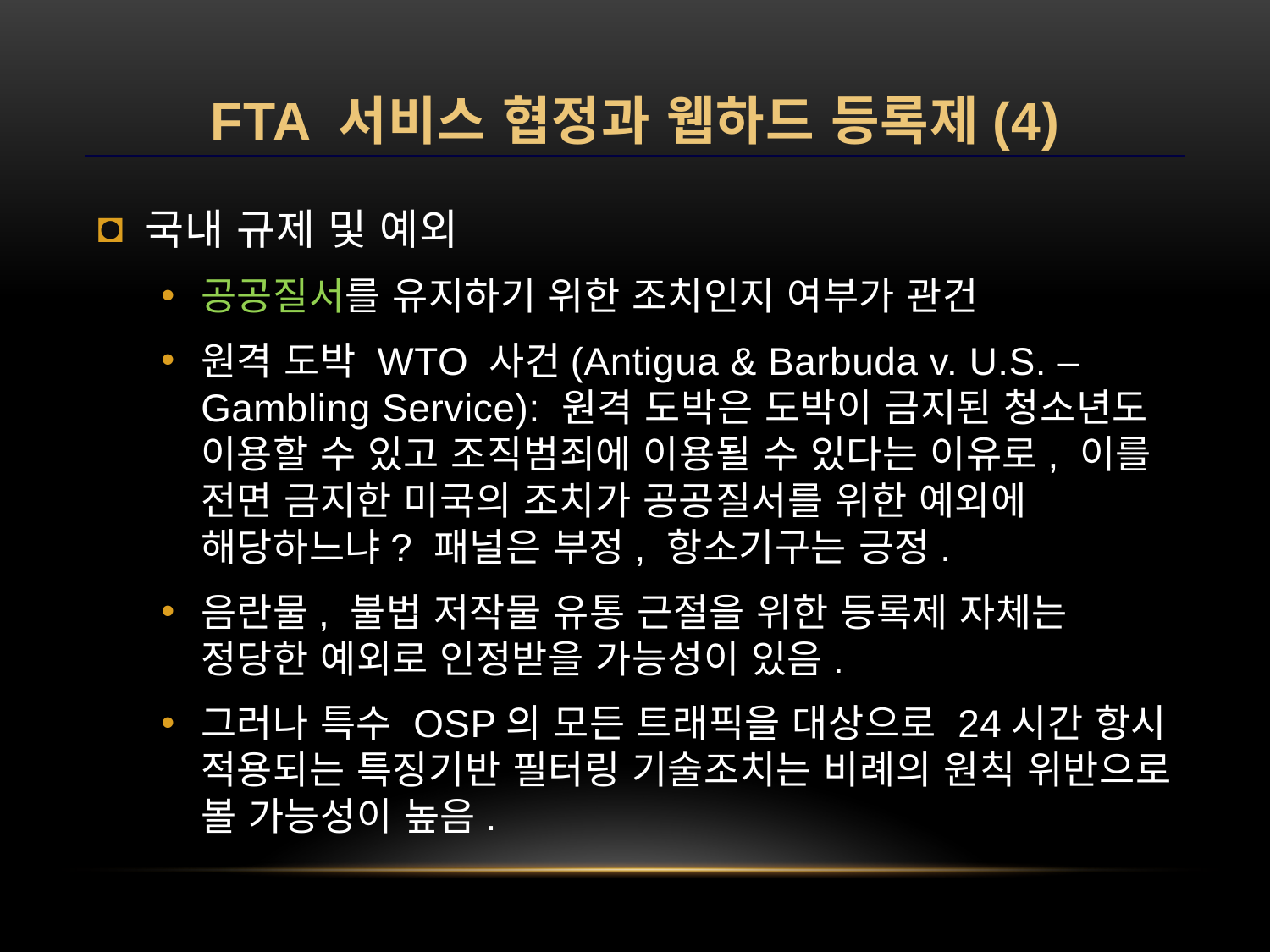

# FTA 서비스 협정과 웹하드 등록제(4)
국내 규제 및 예외
공공질서를 유지하기 위한 조치인지 여부가 관건
원격 도박 WTO 사건(Antigua & Barbuda v. U.S. – Gambling Service): 원격 도박은 도박이 금지된 청소년도 이용할 수 있고 조직범죄에 이용될 수 있다는 이유로, 이를 전면 금지한 미국의 조치가 공공질서를 위한 예외에 해당하느냐? 패널은 부정, 항소기구는 긍정.
음란물, 불법 저작물 유통 근절을 위한 등록제 자체는 정당한 예외로 인정받을 가능성이 있음.
그러나 특수 OSP의 모든 트래픽을 대상으로 24시간 항시 적용되는 특징기반 필터링 기술조치는 비례의 원칙 위반으로 볼 가능성이 높음.